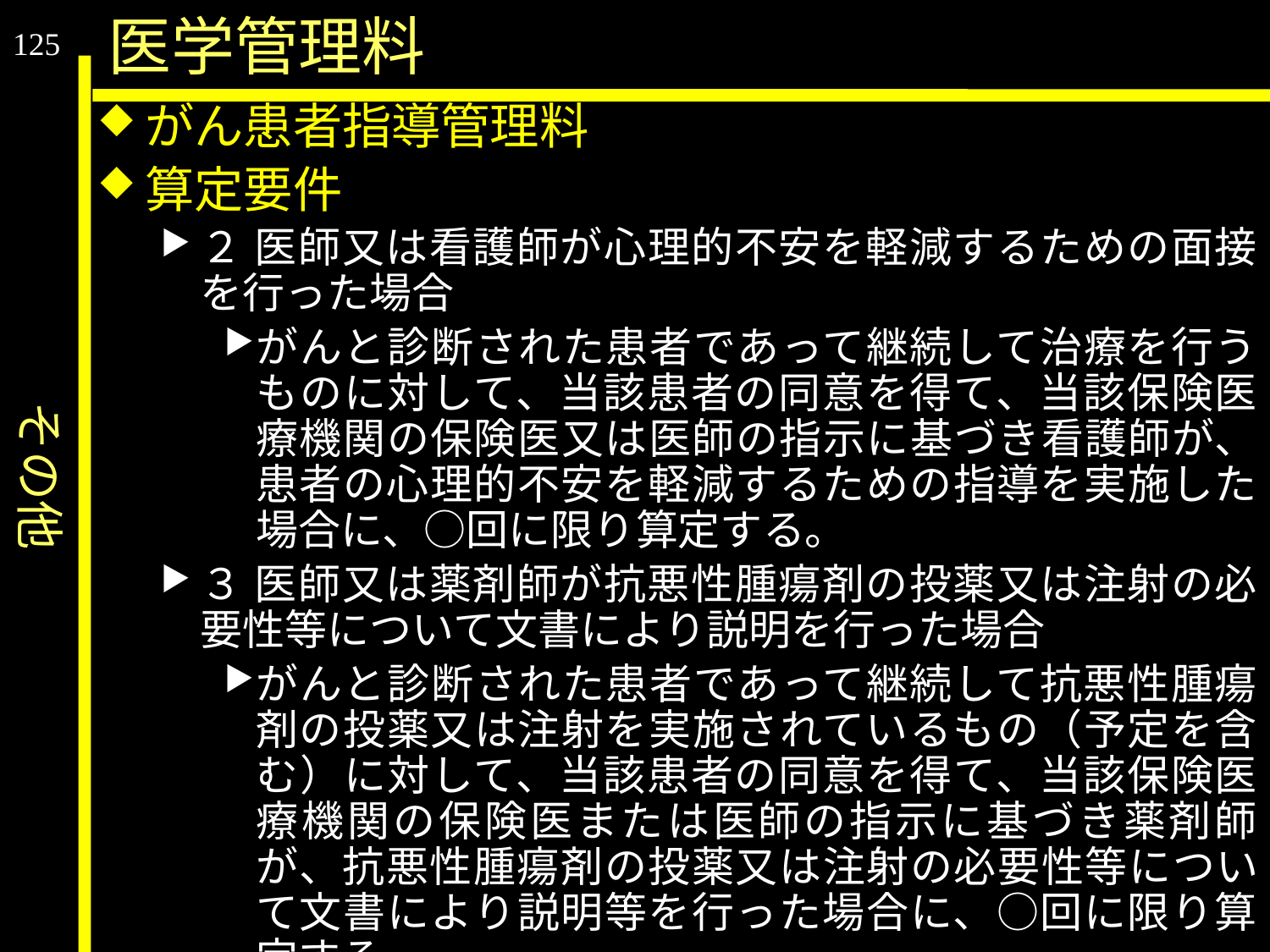

その他
医学管理料
125

がん患者指導管理料
算定要件
２ 医師又は看護師が心理的不安を軽減するための面接を行った場合
がんと診断された患者であって継続して治療を行うものに対して、当該患者の同意を得て、当該保険医療機関の保険医又は医師の指示に基づき看護師が、患者の心理的不安を軽減するための指導を実施した場合に、○回に限り算定する。
３ 医師又は薬剤師が抗悪性腫瘍剤の投薬又は注射の必要性等について文書により説明を行った場合
がんと診断された患者であって継続して抗悪性腫瘍剤の投薬又は注射を実施されているもの（予定を含む）に対して、当該患者の同意を得て、当該保険医療機関の保険医または医師の指示に基づき薬剤師が、抗悪性腫瘍剤の投薬又は注射の必要性等について文書により説明等を行った場合に、○回に限り算定する。